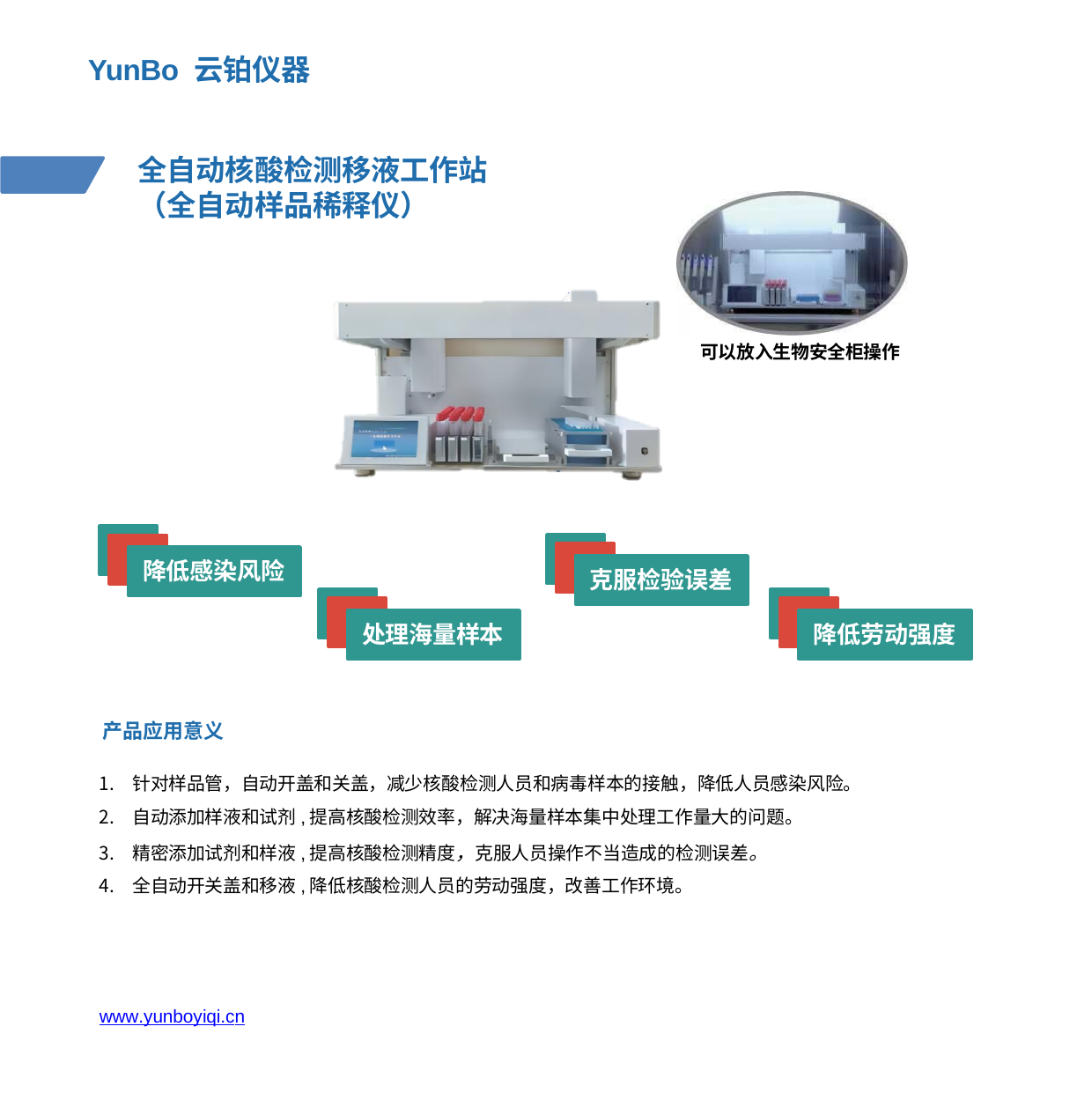

YunBo 云铂仪器

全自动核酸检测移液工作站
（全自动样品稀释仪）

可以放入生物安全柜操作

降低感染风险

克服检验误差

处理海量样本
降低劳动强度
产品应用意义

针对样品管，自动开盖和关盖，减少核酸检测人员和病毒样本的接触，降低人员感染风险。
自动添加样液和试剂,提高核酸检测效率，解决海量样本集中处理工作量大的问题。
精密添加试剂和样液,提高核酸检测精度，克服人员操作不当造成的检测误差。
全自动开关盖和移液,降低核酸检测人员的劳动强度，改善工作环境。
www.yunboyiqi.cn